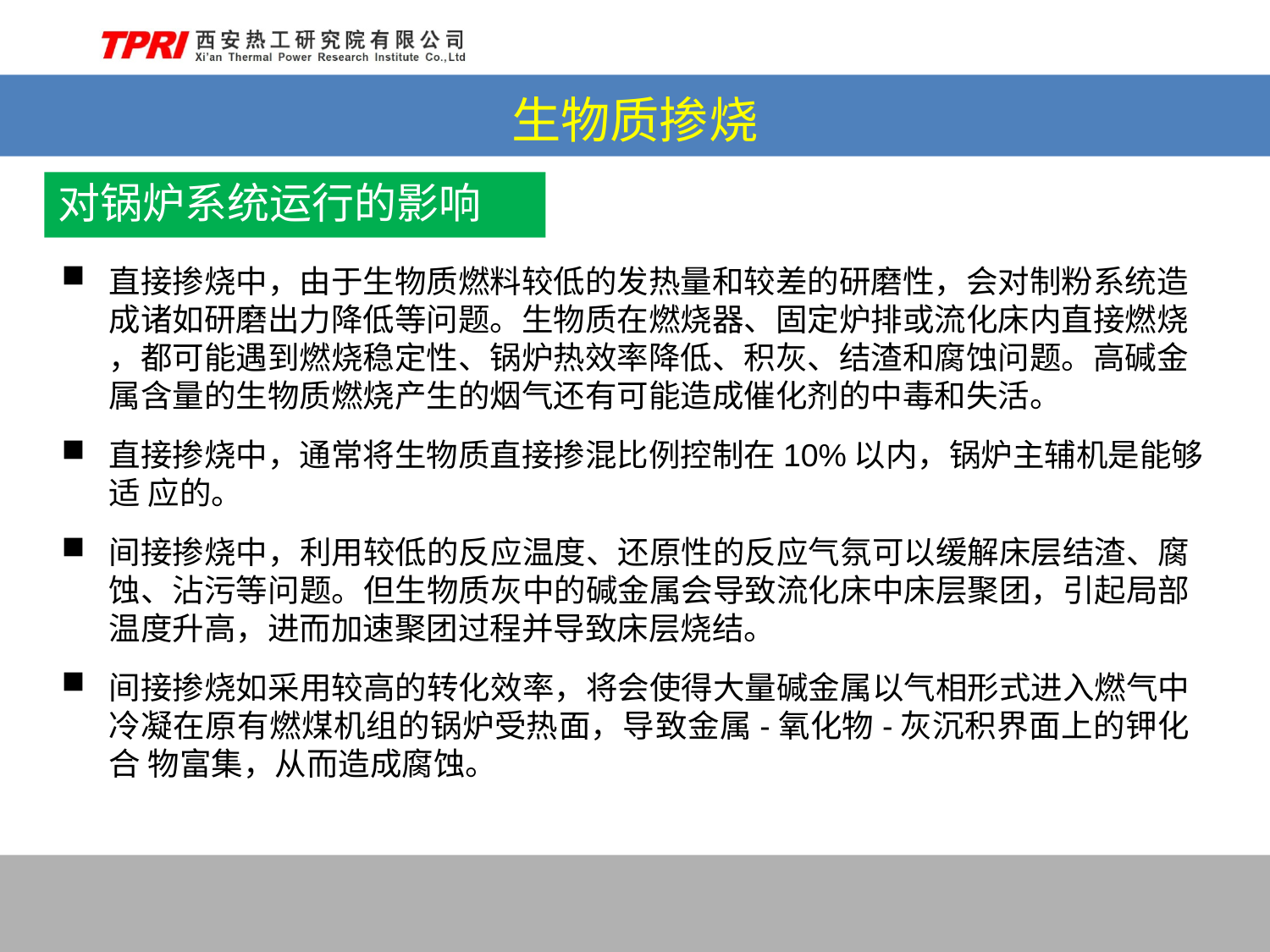

# 生物质掺烧

对锅炉系统运行的影响
直接掺烧中，由于生物质燃料较低的发热量和较差的研磨性，会对制粉系统造 成诸如研磨出力降低等问题。生物质在燃烧器、固定炉排或流化床内直接燃烧
，都可能遇到燃烧稳定性、锅炉热效率降低、积灰、结渣和腐蚀问题。高碱金 属含量的生物质燃烧产生的烟气还有可能造成催化剂的中毒和失活。
直接掺烧中，通常将生物质直接掺混比例控制在10%以内，锅炉主辅机是能够适 应的。
间接掺烧中，利用较低的反应温度、还原性的反应气氛可以缓解床层结渣、腐 蚀、沾污等问题。但生物质灰中的碱金属会导致流化床中床层聚团，引起局部 温度升高，进而加速聚团过程并导致床层烧结。
间接掺烧如采用较高的转化效率，将会使得大量碱金属以气相形式进入燃气中 冷凝在原有燃煤机组的锅炉受热面，导致金属-氧化物-灰沉积界面上的钾化合 物富集，从而造成腐蚀。